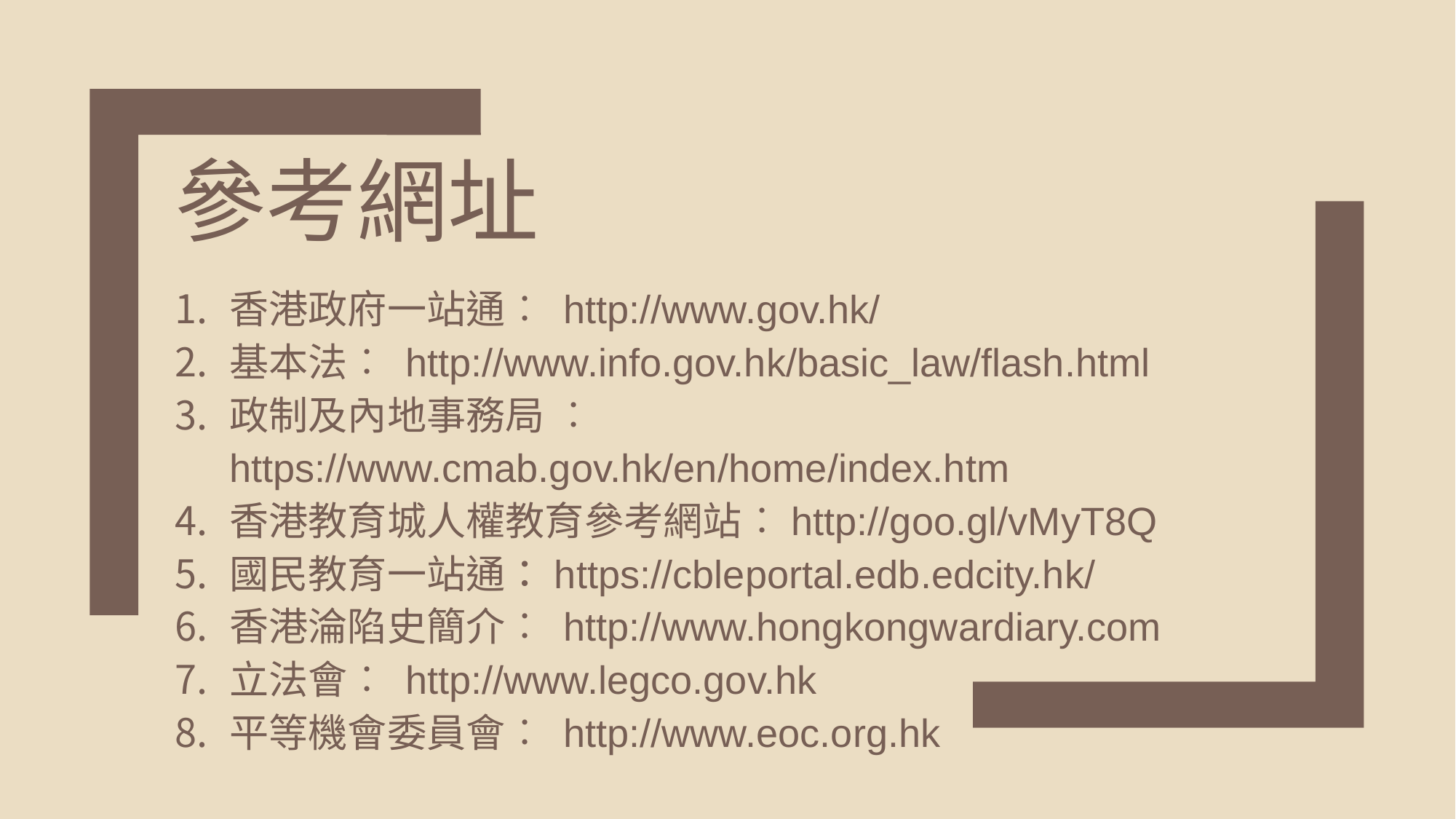

參考網址
香港政府一站通︰ http://www.gov.hk/
基本法︰ http://www.info.gov.hk/basic_law/flash.html
政制及內地事務局 ︰ https://www.cmab.gov.hk/en/home/index.htm
香港教育城人權教育參考網站︰http://goo.gl/vMyT8Q
國民教育一站通：https://cbleportal.edb.edcity.hk/
香港淪陷史簡介︰ http://www.hongkongwardiary.com
立法會︰ http://www.legco.gov.hk
平等機會委員會︰ http://www.eoc.org.hk